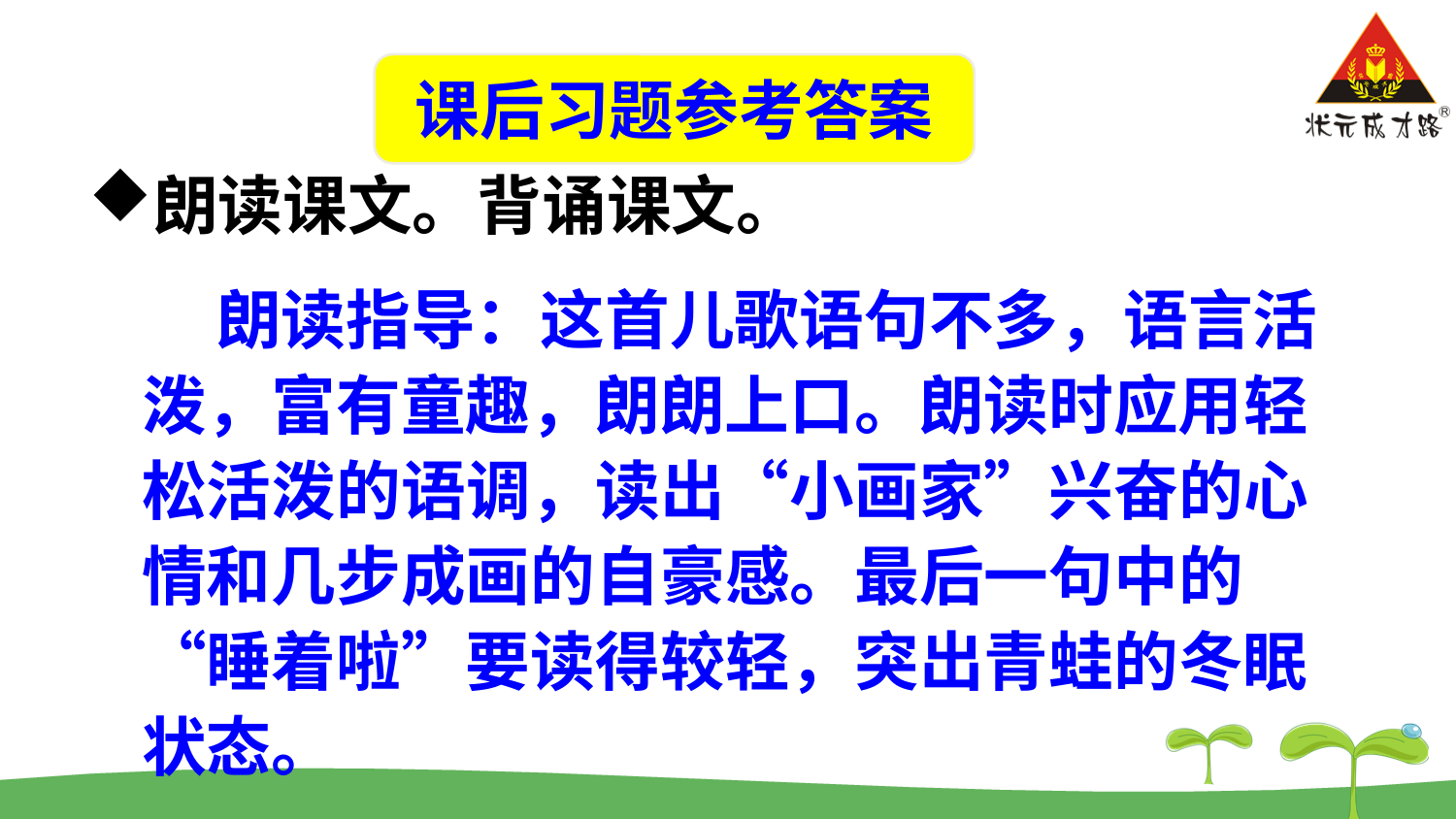

课后习题参考答案
朗读课文。背诵课文。
状元成才路
状元成才路
状元成才路
状元成才路
状元成才路
状元成才路
状元成才路
状元成才路
状元成才路
状元成才路
状元成才路
状元成才路
状元成才路
状元成才路
状元成才路
状元成才路
状元成才路
    朗读指导：这首儿歌语句不多，语言活泼，富有童趣，朗朗上口。朗读时应用轻松活泼的语调，读出“小画家”兴奋的心情和几步成画的自豪感。最后一句中的“睡着啦”要读得较轻，突出青蛙的冬眠状态。
状元成才路
状元成才路
状元成才路
状元成才路
状元成才路
状元成才路
状元成才路
状元成才路
状元成才路
状元成才路
状元成才路
状元成才路
状元成才路
状元成才路
状元成才路
状元成才路
状元成才路
状元成才路
状元成才路
状元成才路
状元成才路
状元成才路
状元成才路
状元成才路
状元成才路
状元成才路
状元成才路
状元成才路
状元成才路
状元成才路
状元成才路
状元成才路
状元成才路
状元成才路
状元成才路
状元成才路
状元成才路
状元成才路
状元成才路
状元成才路
状元成才路
状元成才路
状元成才路
状元成才路
状元成才路
状元成才路
状元成才路
状元成才路
状元成才路
状元成才路
状元成才路
状元成才路
状元成才路
状元成才路
状元成才路
状元成才路
状元成才路
状元成才路
状元成才路
状元成才路
状元成才路
状元成才路
状元成才路
状元成才路
状元成才路
状元成才路
状元成才路
状元成才路
状元成才路
状元成才路
状元成才路
状元成才路
状元成才路
状元成才路
状元成才路
状元成才路
状元成才路
状元成才路
状元成才路
状元成才路
状元成才路
状元成才路
状元成才路